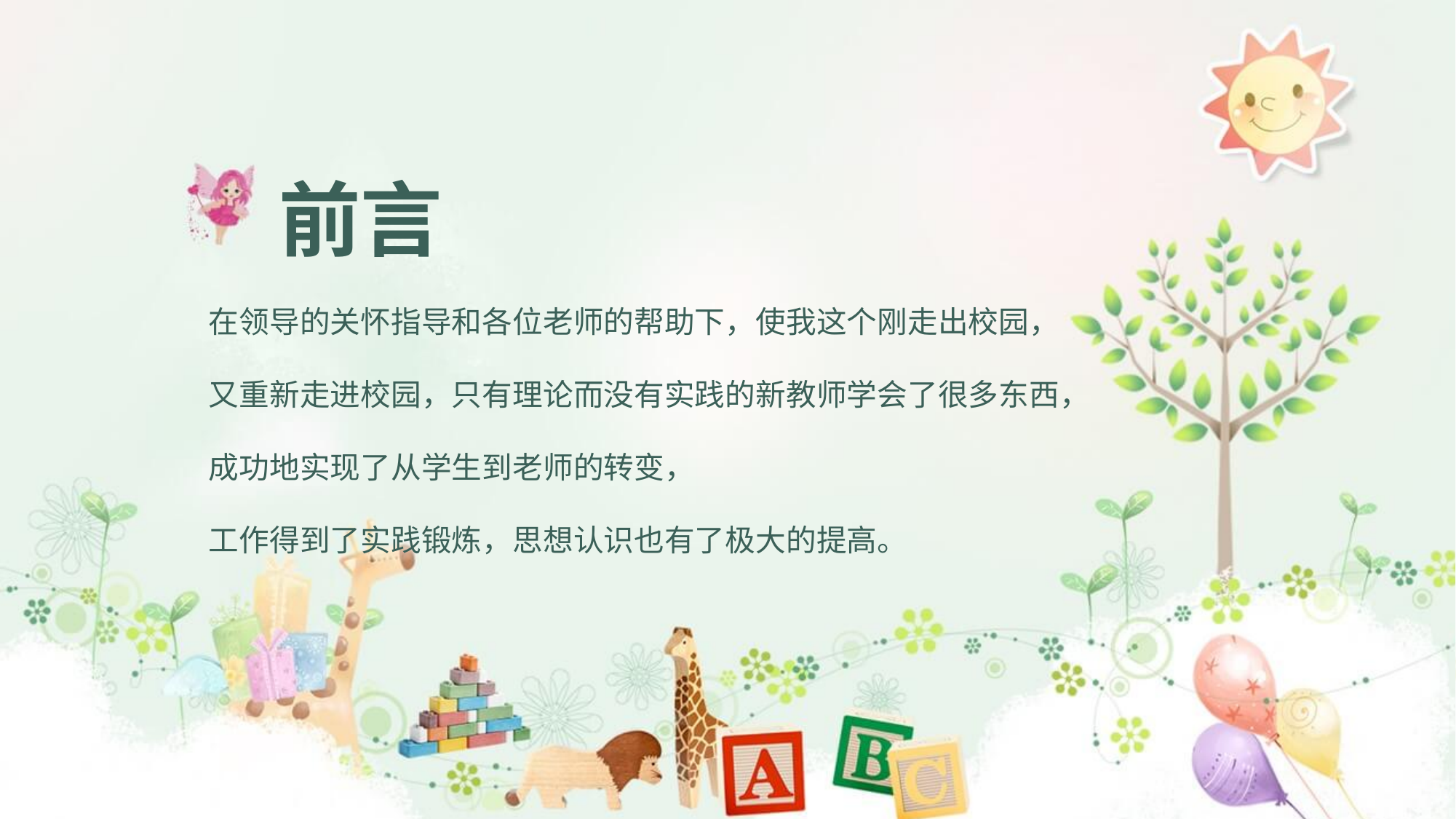

前言
在领导的关怀指导和各位老师的帮助下，使我这个刚走出校园，
又重新走进校园，只有理论而没有实践的新教师学会了很多东西，成功地实现了从学生到老师的转变，
工作得到了实践锻炼，思想认识也有了极大的提高。